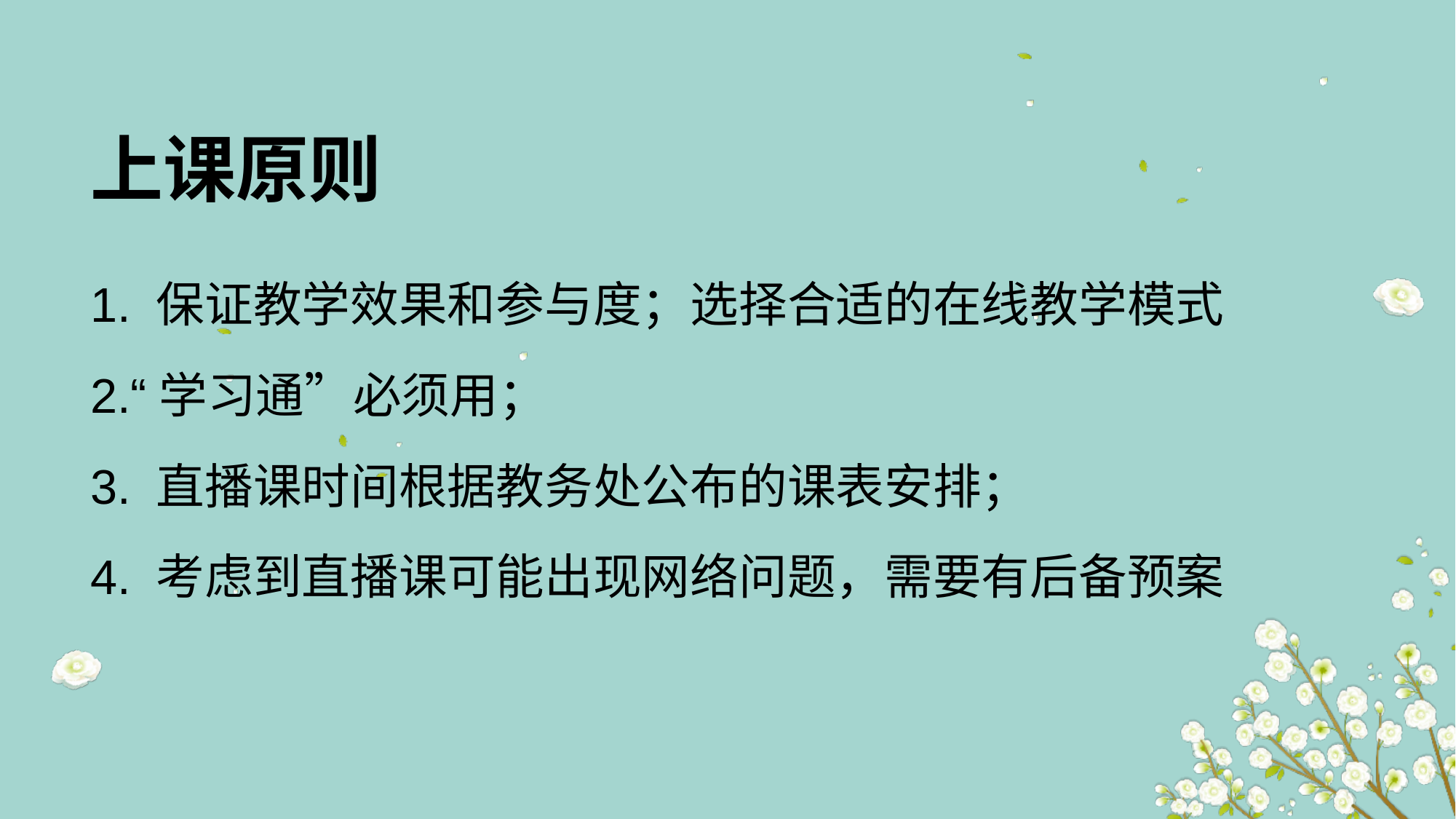

# 上课原则

1. 保证教学效果和参与度；选择合适的在线教学模式
2.“学习通”必须用；
3. 直播课时间根据教务处公布的课表安排；
4. 考虑到直播课可能出现网络问题，需要有后备预案